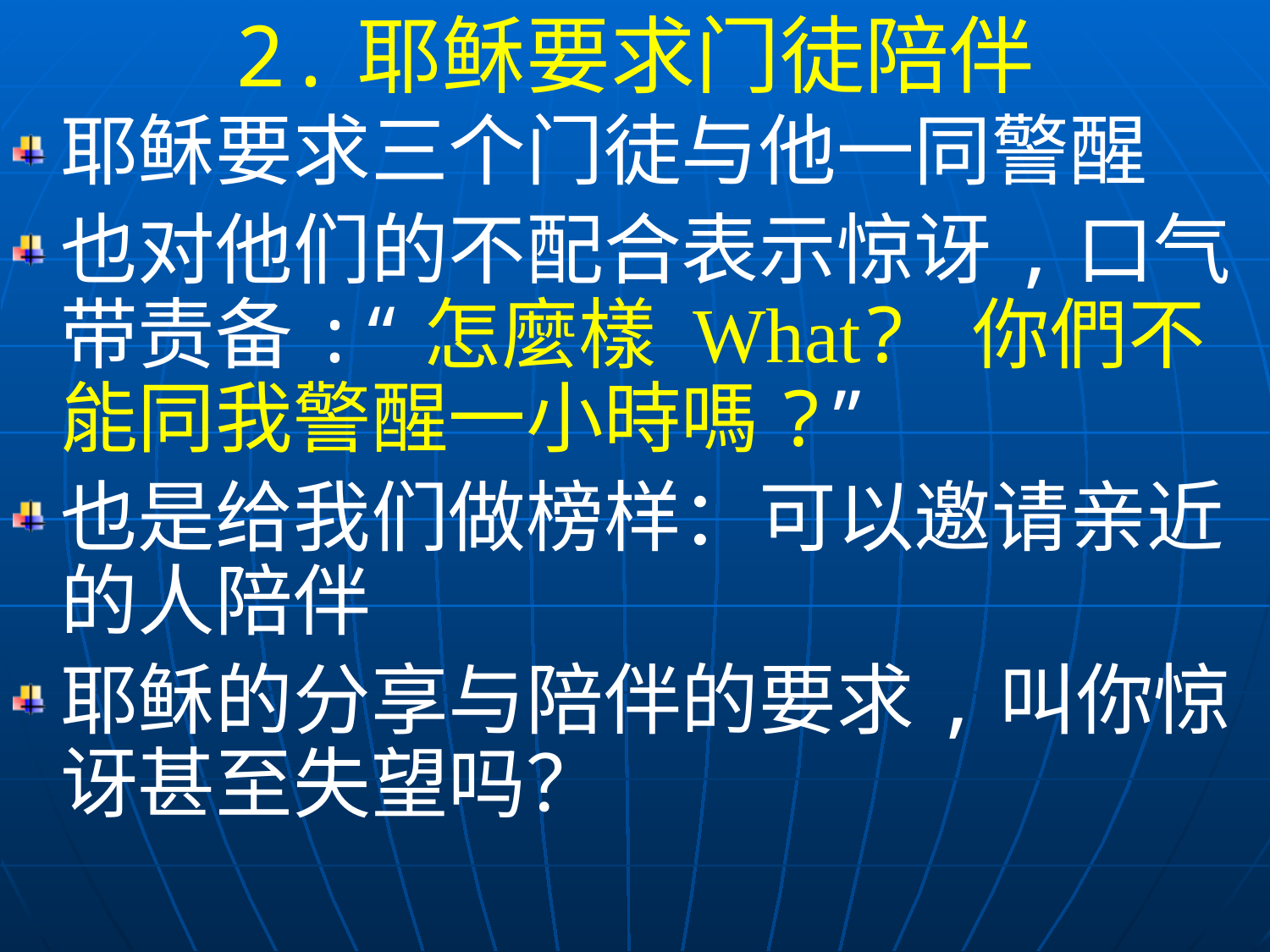

2.耶稣要求门徒陪伴
耶稣要求三个门徒与他一同警醒
也对他们的不配合表示惊讶,口气带责备:“怎麼樣 What? 你們不能同我警醒一小時嗎?”
也是给我们做榜样：可以邀请亲近的人陪伴
耶稣的分享与陪伴的要求,叫你惊讶甚至失望吗？